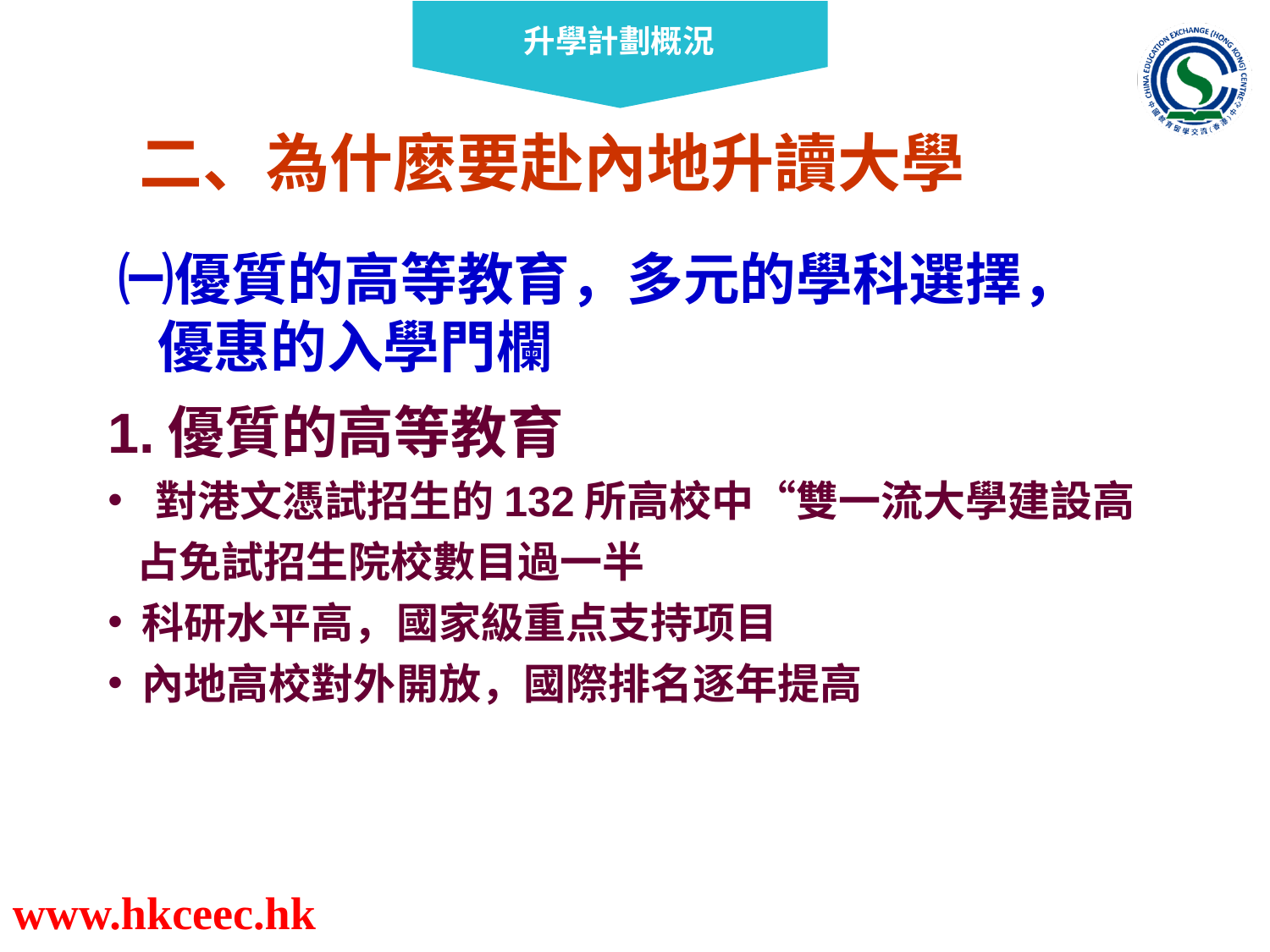

二、為什麼要赴內地升讀大學
㈠優質的高等教育，多元的學科選擇，
  優惠的入學門欄
1.優質的高等教育
對港文憑試招生的132所高校中“雙一流大學建設高
  占免試招生院校數目過一半
 科研水平高，國家級重点支持项目
 內地高校對外開放，國際排名逐年提高